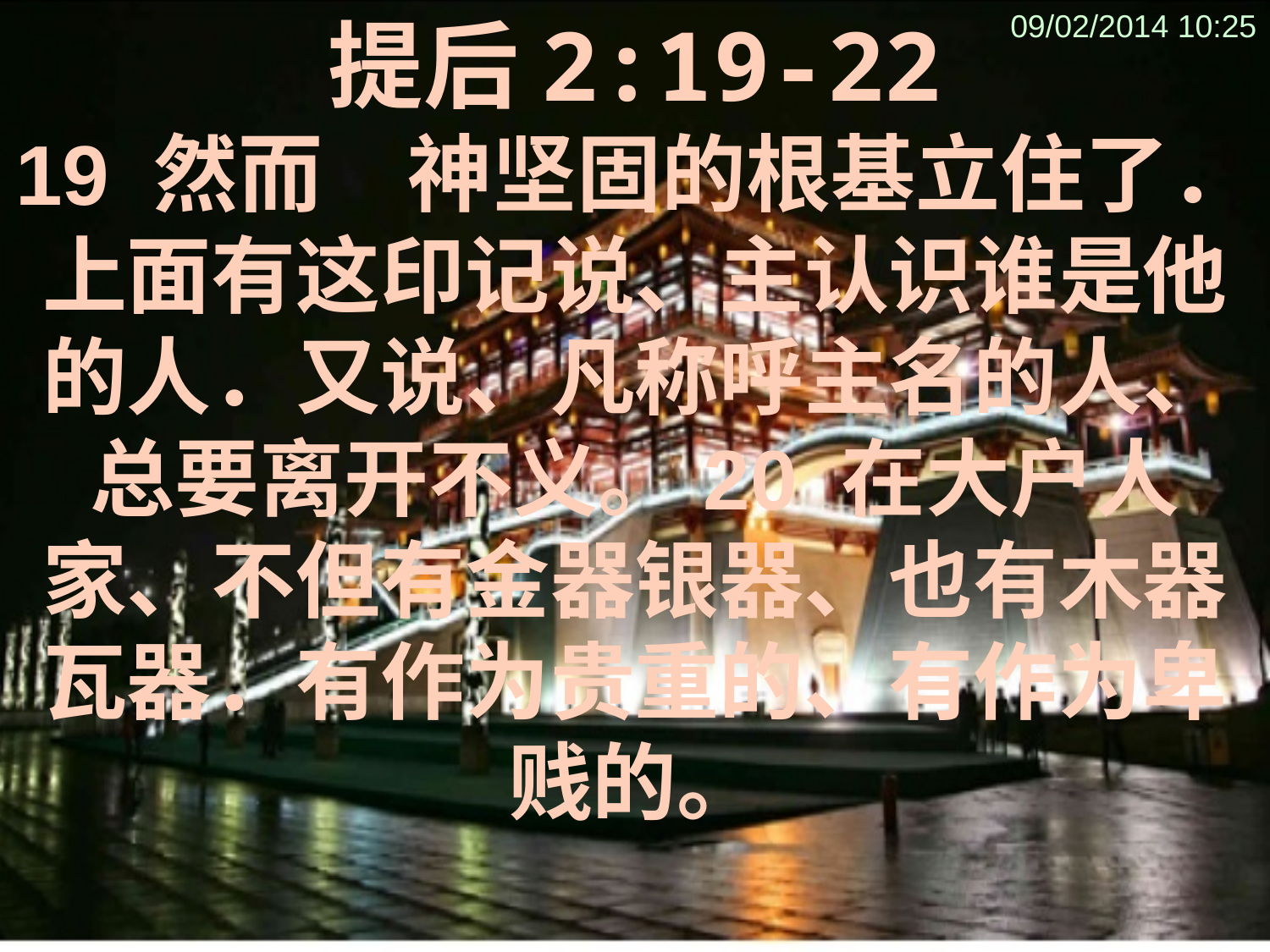

提后2:19-22
19 然而　神坚固的根基立住了．上面有这印记说、主认识谁是他的人．又说、凡称呼主名的人、总要离开不义。20 在大户人家、不但有金器银器、也有木器瓦器．有作为贵重的、有作为卑贱的。
09/02/2014 10:25